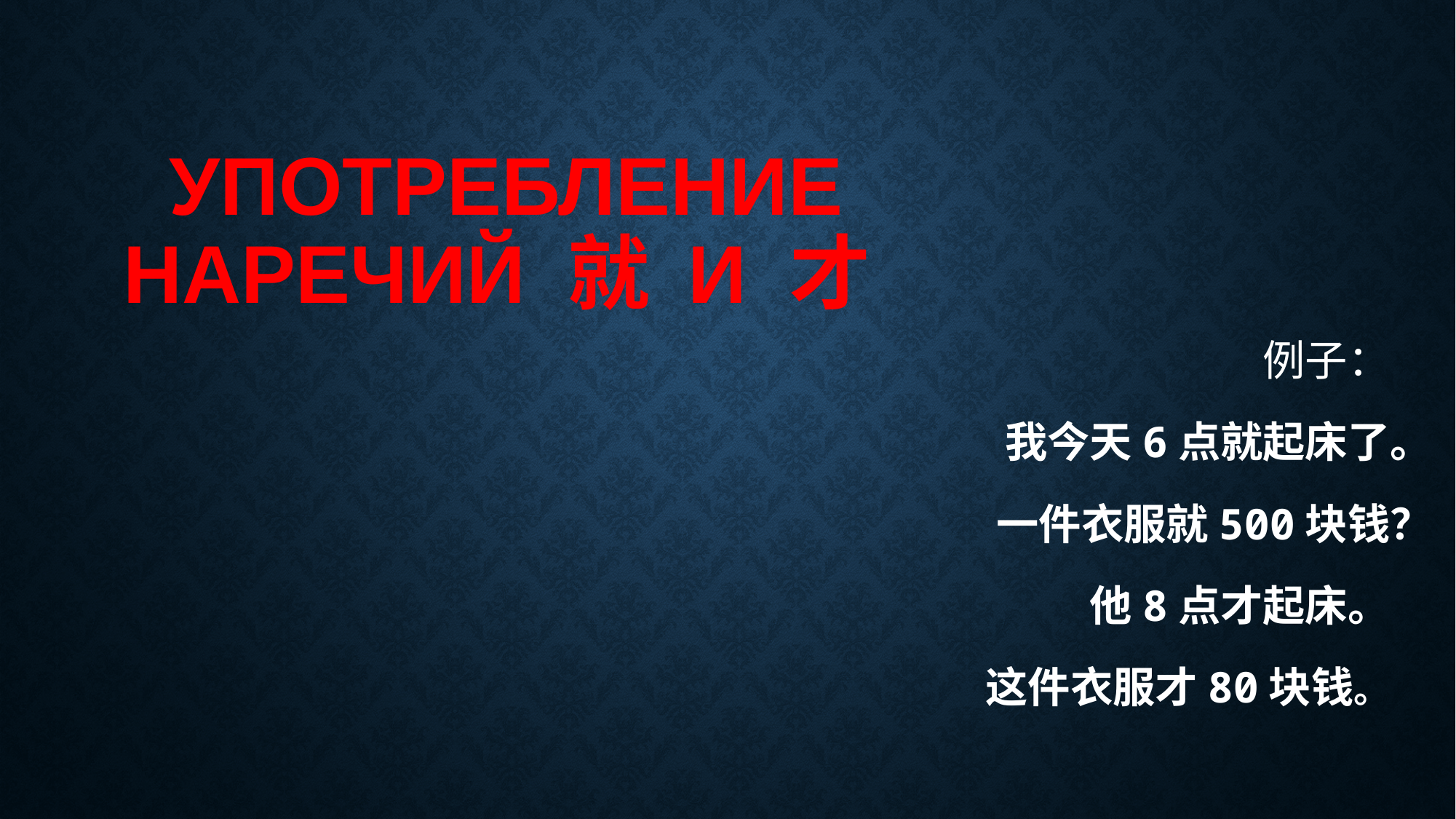

# Употребление наречий 就 и 才
例子：
我今天6点就起床了。
一件衣服就500块钱？
他8点才起床。
这件衣服才80块钱。